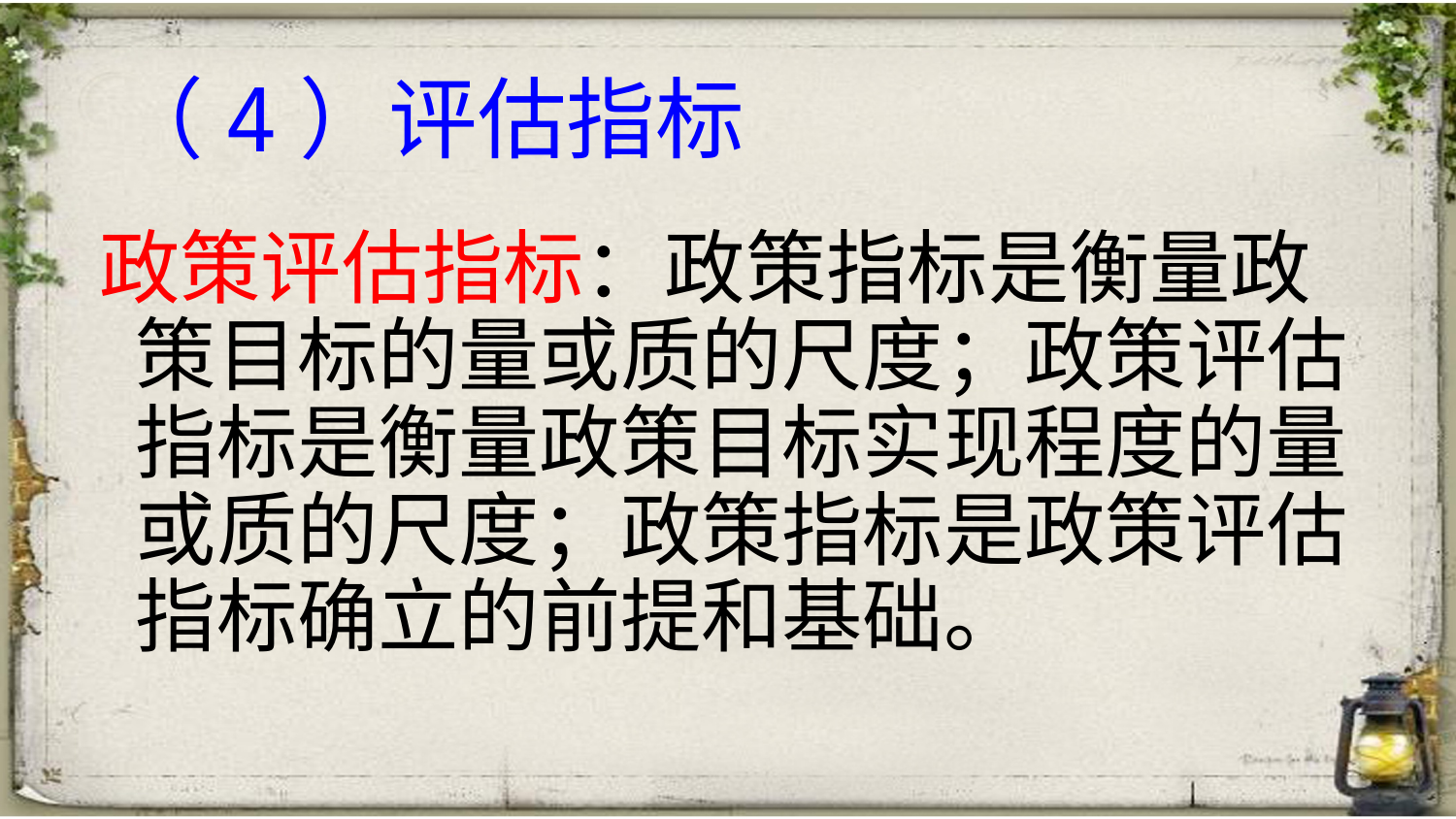

# （4）评估指标
政策评估指标：政策指标是衡量政策目标的量或质的尺度；政策评估指标是衡量政策目标实现程度的量或质的尺度；政策指标是政策评估指标确立的前提和基础。